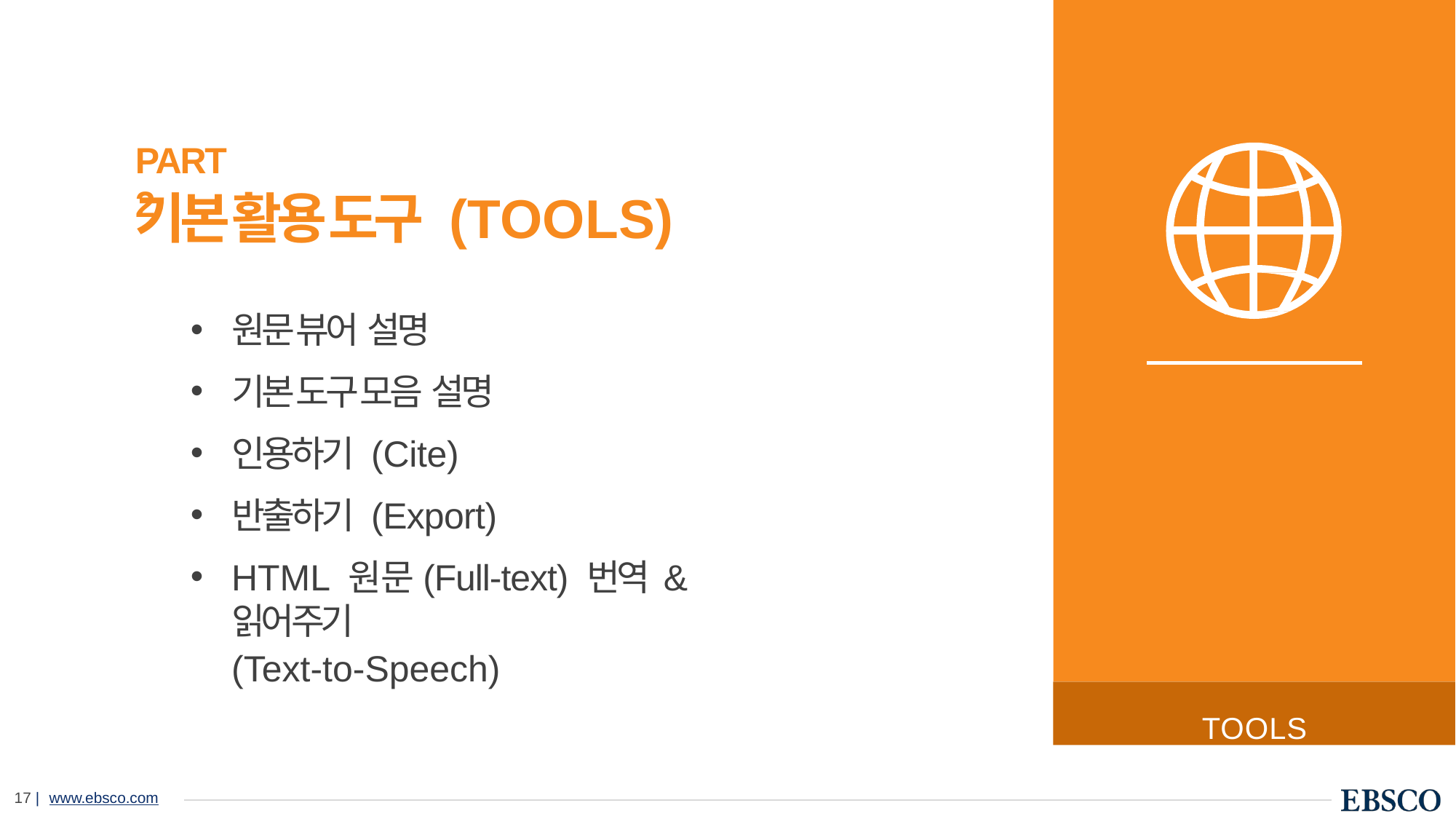

PART 2

# 기본 활용 도구 (TOOLS)

원문 뷰어 설명
기본 도구 모음 설명
인용하기 (Cite)
반출하기 (Export)
HTML 원문(Full-text) 번역 & 읽어주기
(Text-to-Speech)

TOOLS
17 | www.ebsco.com